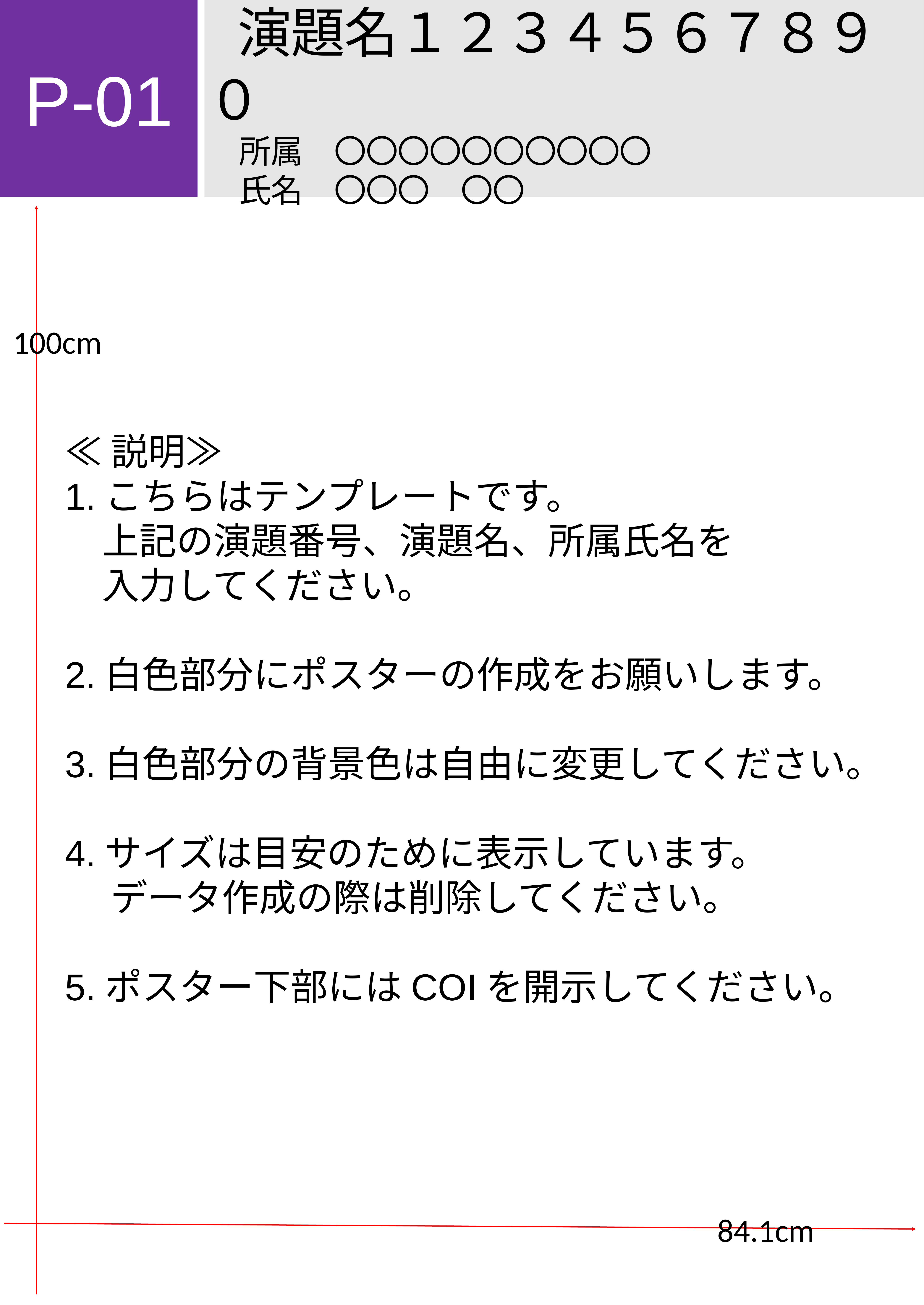

P-01
 演題名１２３４５６７８９０
　所属　〇〇〇〇〇〇〇〇〇〇
　氏名　〇〇〇　〇〇
100cm
≪説明≫
1.こちらはテンプレートです。
　上記の演題番号、演題名、所属氏名を
　入力してください。

2.白色部分にポスターの作成をお願いします。

3.白色部分の背景色は自由に変更してください。

4.サイズは目安のために表示しています。
　 データ作成の際は削除してください。

5.ポスター下部にはCOIを開示してください。
84.1cm